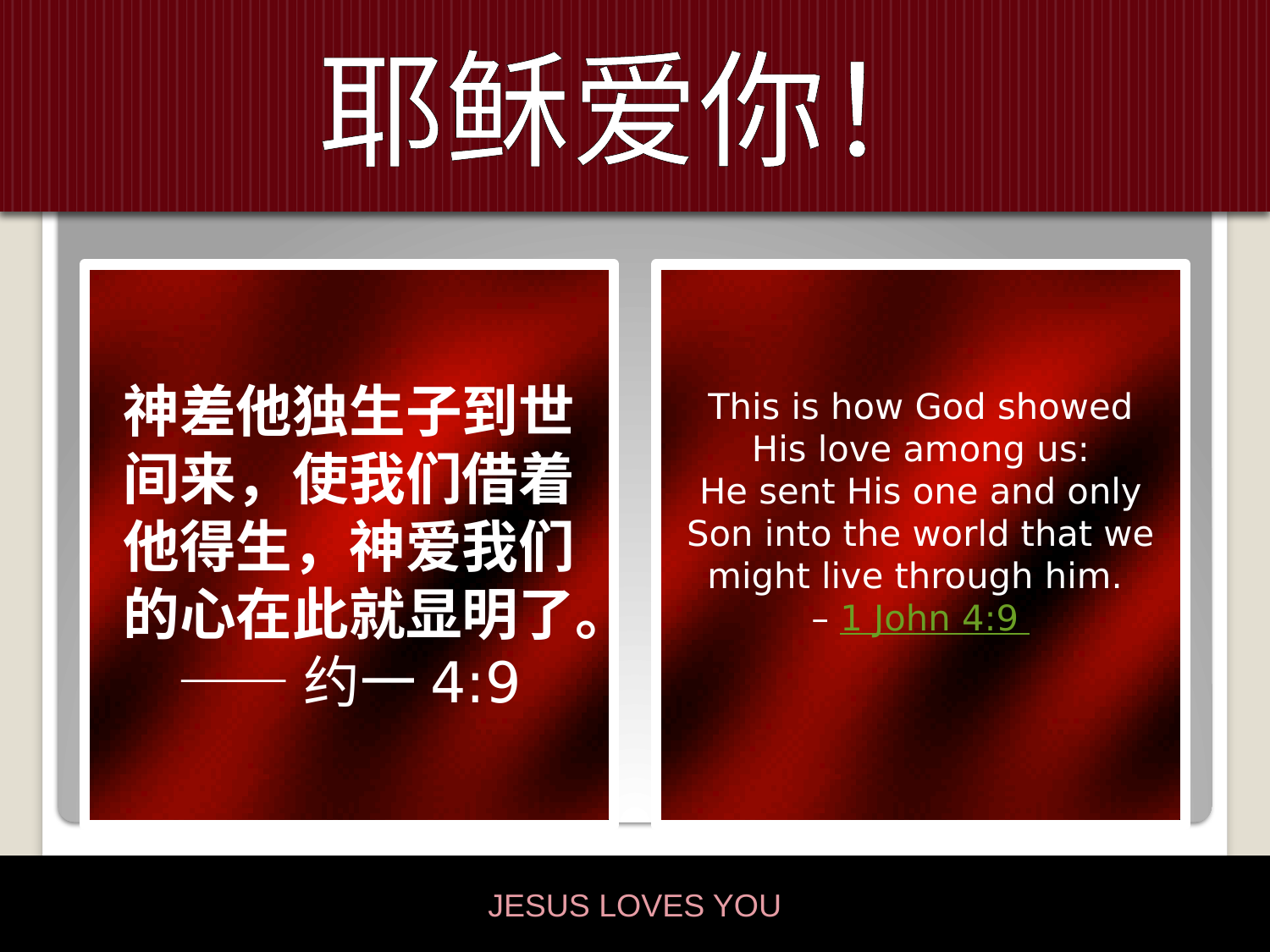

耶稣爱你！
神差他独生子到世间来，使我们借着他得生，神爱我们的心在此就显明了。
——约一4:9
This is how God showed
 His love among us:
He sent His one and only Son into the world that we might live through him.
– 1 John 4:9
JESUS LOVES YOU